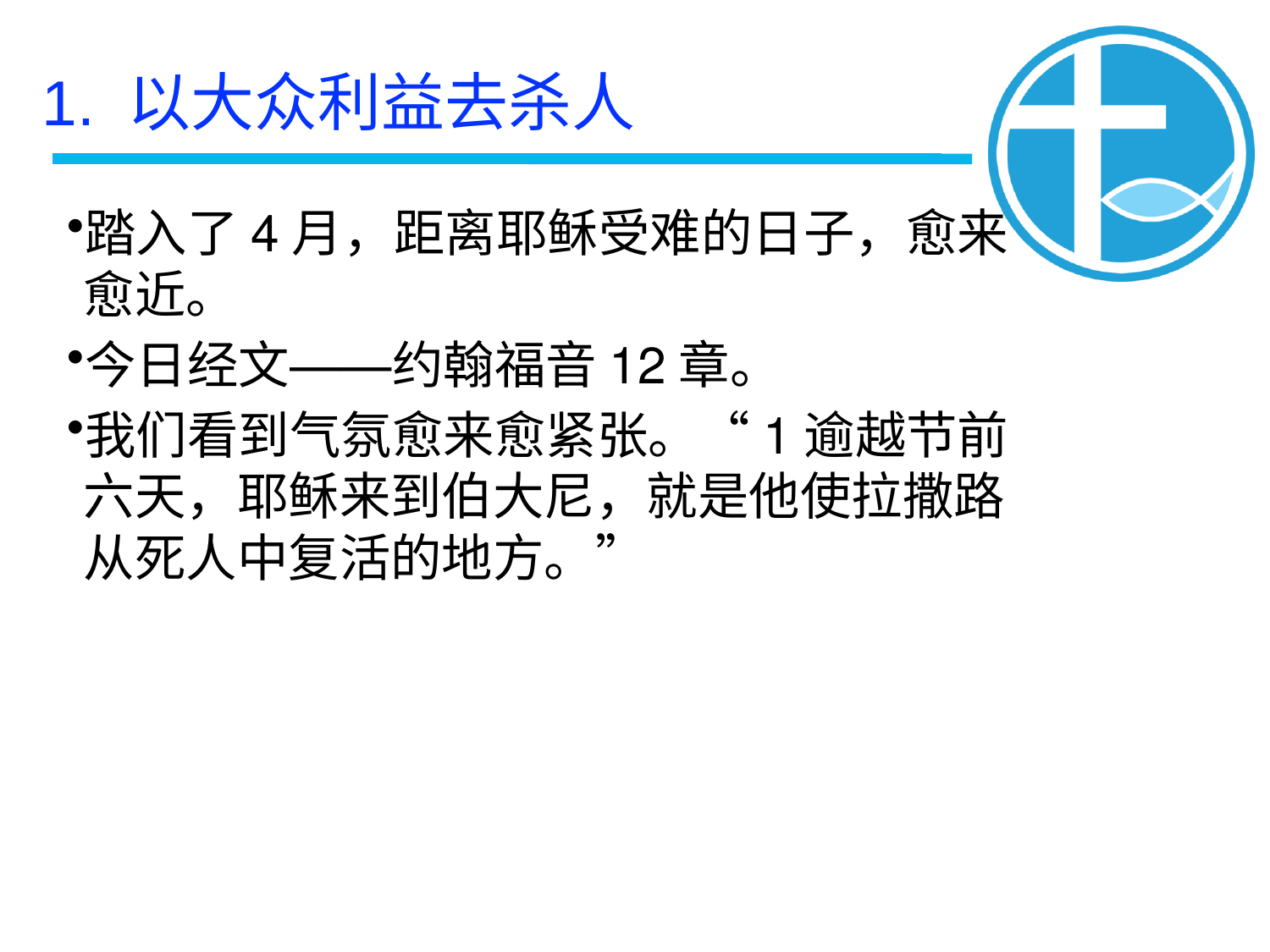

1. 以大众利益去杀人
踏入了4月，距离耶稣受难的日子，愈来愈近。
今日经文——约翰福音12章。
我们看到气氛愈来愈紧张。“1逾越节前六天，耶稣来到伯大尼，就是他使拉撒路从死人中复活的地方。”